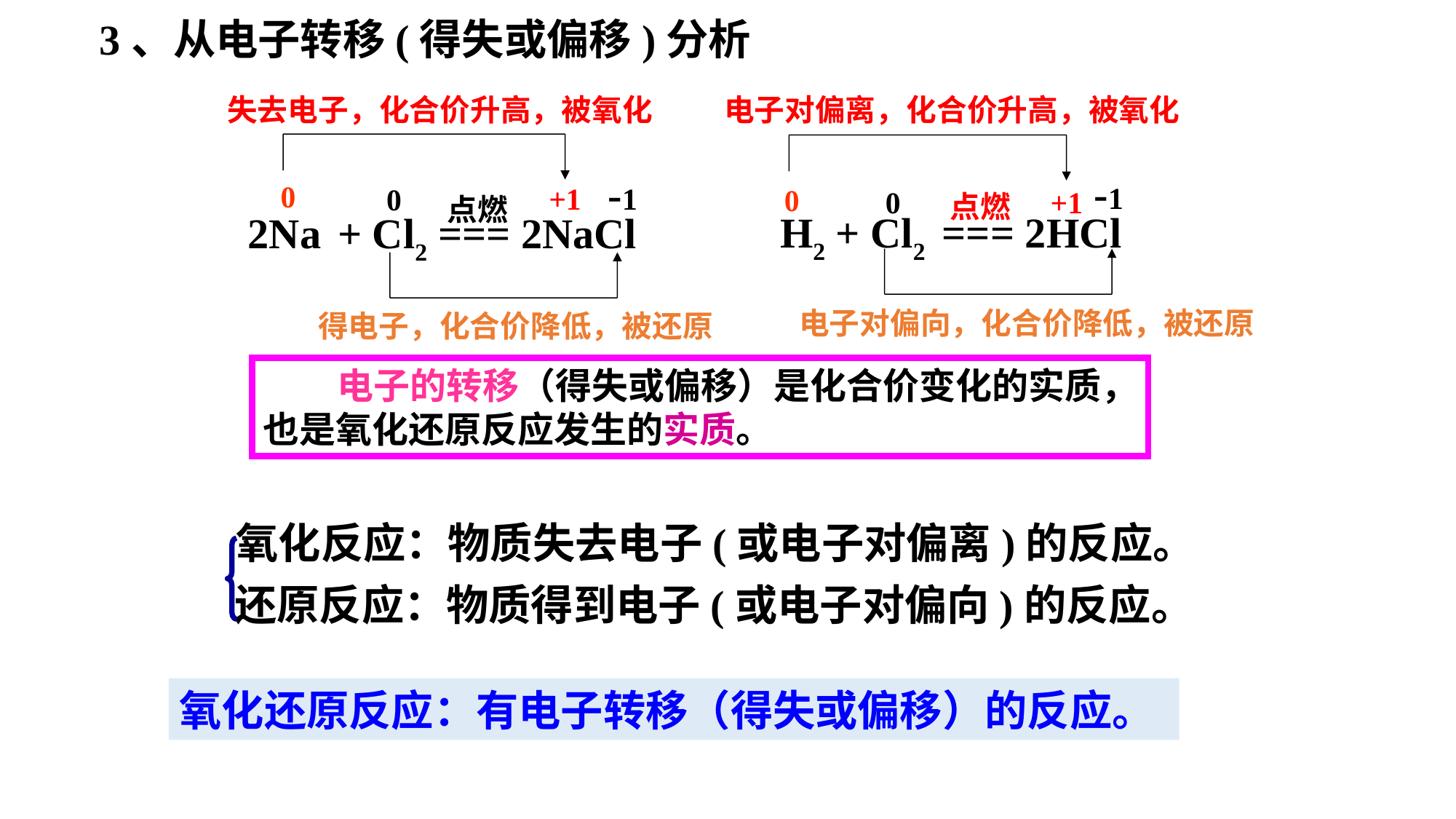

3、从电子转移(得失或偏移)分析
电子对偏离，化合价升高，被氧化
失去电子，化合价升高，被氧化

-1
-1
0
+1
0
0
+1
0
点燃
点燃
2Na  + Cl2 === 2NaCl
H2 + Cl2  === 2HCl

电子对偏向，化合价降低，被还原
得电子，化合价降低，被还原
        电子的转移（得失或偏移）是化合价变化的实质，
也是氧化还原反应发生的实质。
氧化反应：物质失去电子(或电子对偏离)的反应。

还原反应：物质得到电子(或电子对偏向)的反应。
氧化还原反应：有电子转移（得失或偏移）的反应。